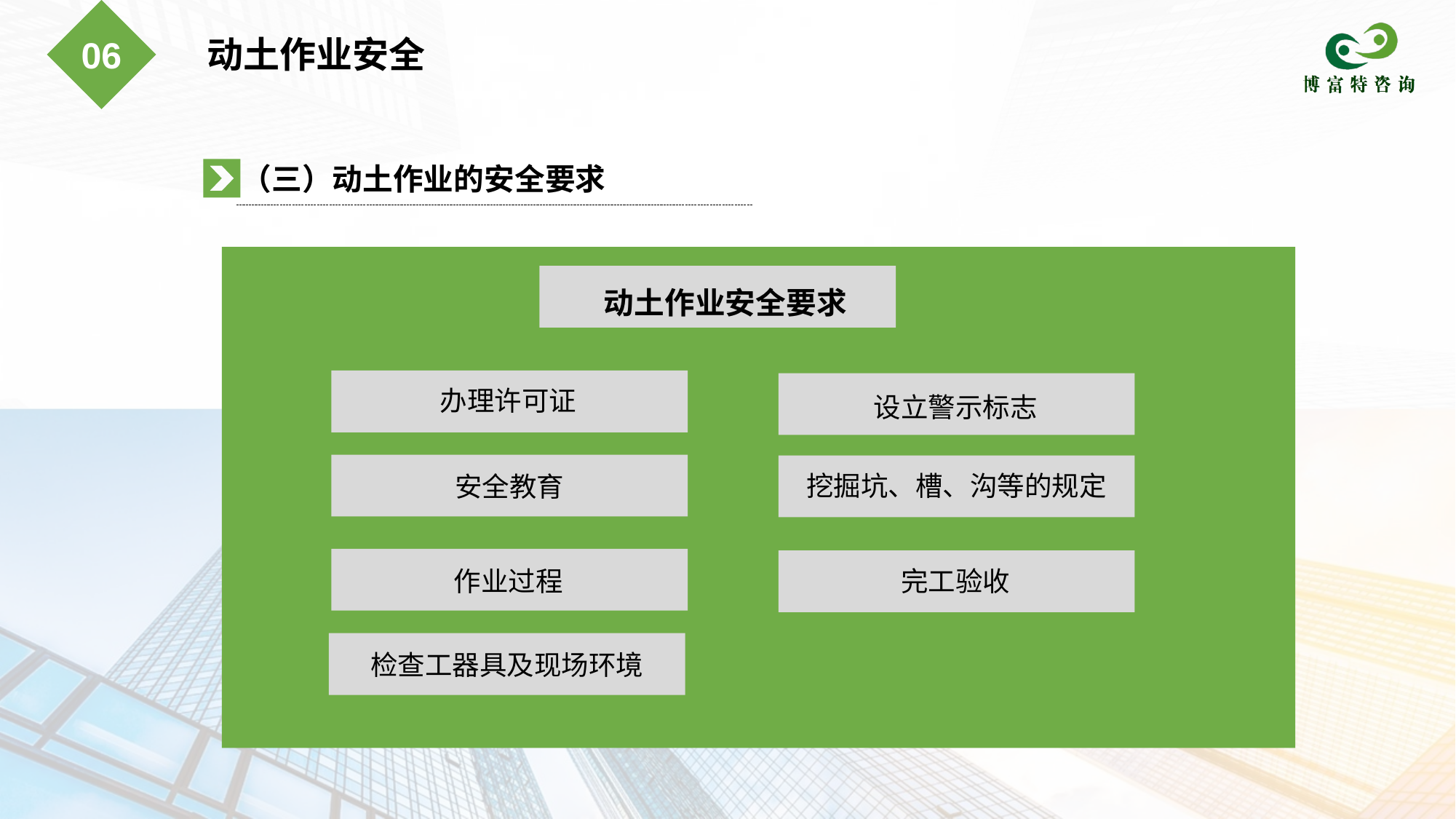

动土作业安全
06
（三）动土作业的安全要求

动土作业安全要求

办理许可证
设立警示标志

挖掘坑、槽、沟等的规定
安全教育

作业过程
完工验收

检查工器具及现场环境